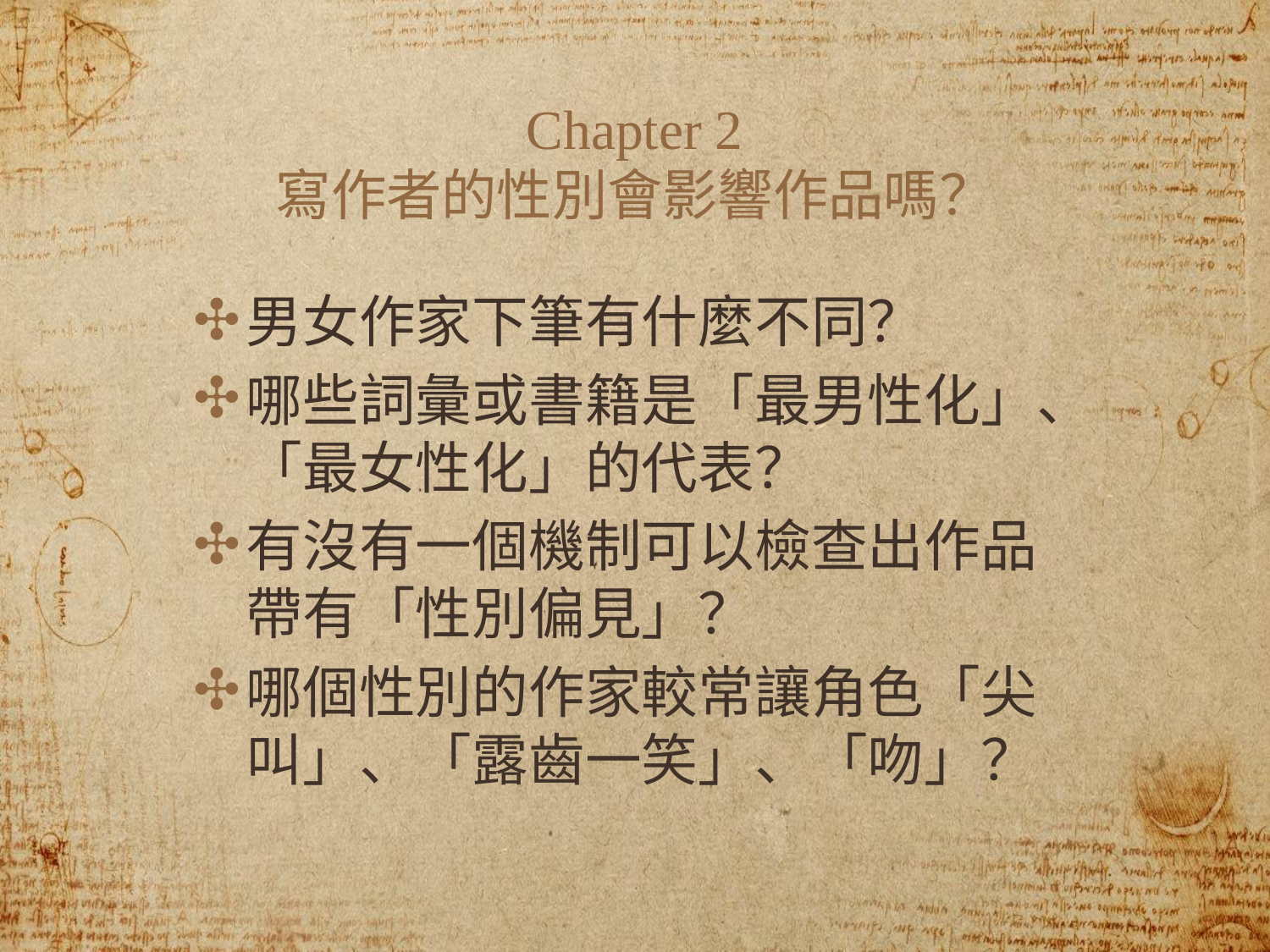

# Chapter 2
寫作者的性別會影響作品嗎？
男女作家下筆有什麼不同？
哪些詞彙或書籍是「最男性化」、「最女性化」的代表？
有沒有一個機制可以檢查出作品帶有「性別偏見」？
哪個性別的作家較常讓角色「尖叫」、「露齒一笑」、「吻」？